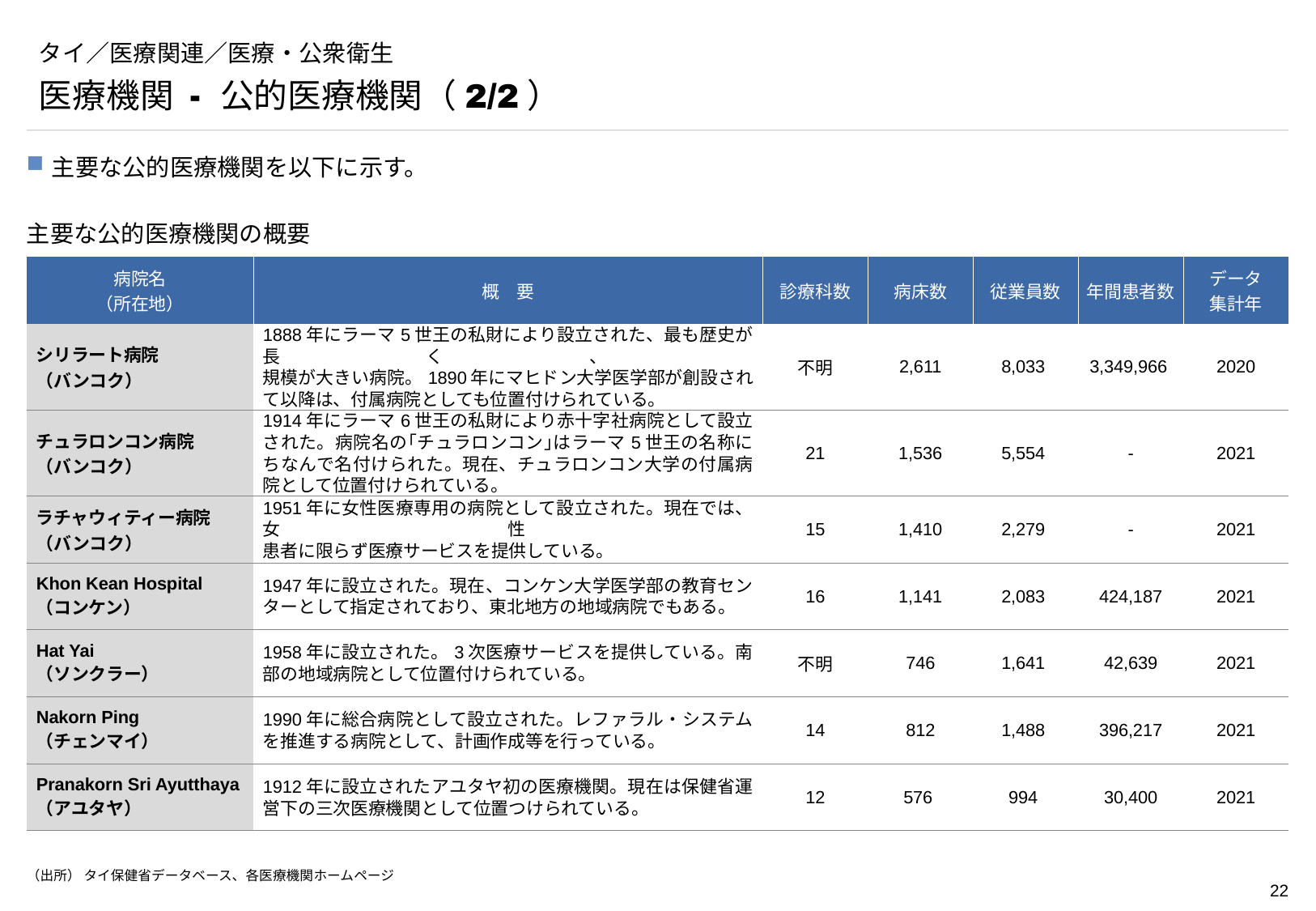

# タイ／医療関連／医療・公衆衛生
医療機関 - 公的医療機関（2/2）
主要な公的医療機関を以下に示す。
主要な公的医療機関の概要
| 病院名 （所在地） | 概　要 | 診療科数 | 病床数 | 従業員数 | 年間患者数 | データ 集計年 |
| --- | --- | --- | --- | --- | --- | --- |
| シリラート病院 （バンコク） | 1888年にラーマ5世王の私財により設立された、最も歴史が長く、 規模が大きい病院。1890年にマヒドン大学医学部が創設されて以降は、付属病院としても位置付けられている。 | 不明 | 2,611 | 8,033 | 3,349,966 | 2020 |
| チュラロンコン病院 （バンコク） | 1914年にラーマ6世王の私財により赤十字社病院として設立された。病院名の｢チュラロンコン｣はラーマ5世王の名称にちなんで名付けられた。現在、チュラロンコン大学の付属病院として位置付けられている。 | 21 | 1,536 | 5,554 | - | 2021 |
| ラチャウィティー病院 （バンコク） | 1951年に女性医療専用の病院として設立された。現在では、女性 患者に限らず医療サービスを提供している。 | 15 | 1,410 | 2,279 | - | 2021 |
| Khon Kean Hospital （コンケン） | 1947年に設立された。現在、コンケン大学医学部の教育センターとして指定されており、東北地方の地域病院でもある。 | 16 | 1,141 | 2,083 | 424,187 | 2021 |
| Hat Yai （ソンクラー） | 1958年に設立された。3次医療サービスを提供している。南部の地域病院として位置付けられている。 | 不明 | 746 | 1,641 | 42,639 | 2021 |
| Nakorn Ping （チェンマイ） | 1990年に総合病院として設立された。レファラル・システムを推進する病院として、計画作成等を行っている。 | 14 | 812 | 1,488 | 396,217 | 2021 |
| Pranakorn Sri Ayutthaya （アユタヤ） | 1912年に設立されたアユタヤ初の医療機関。現在は保健省運営下の三次医療機関として位置つけられている。 | 12 | 576 | 994 | 30,400 | 2021 |
（出所） タイ保健省データベース、各医療機関ホームページ